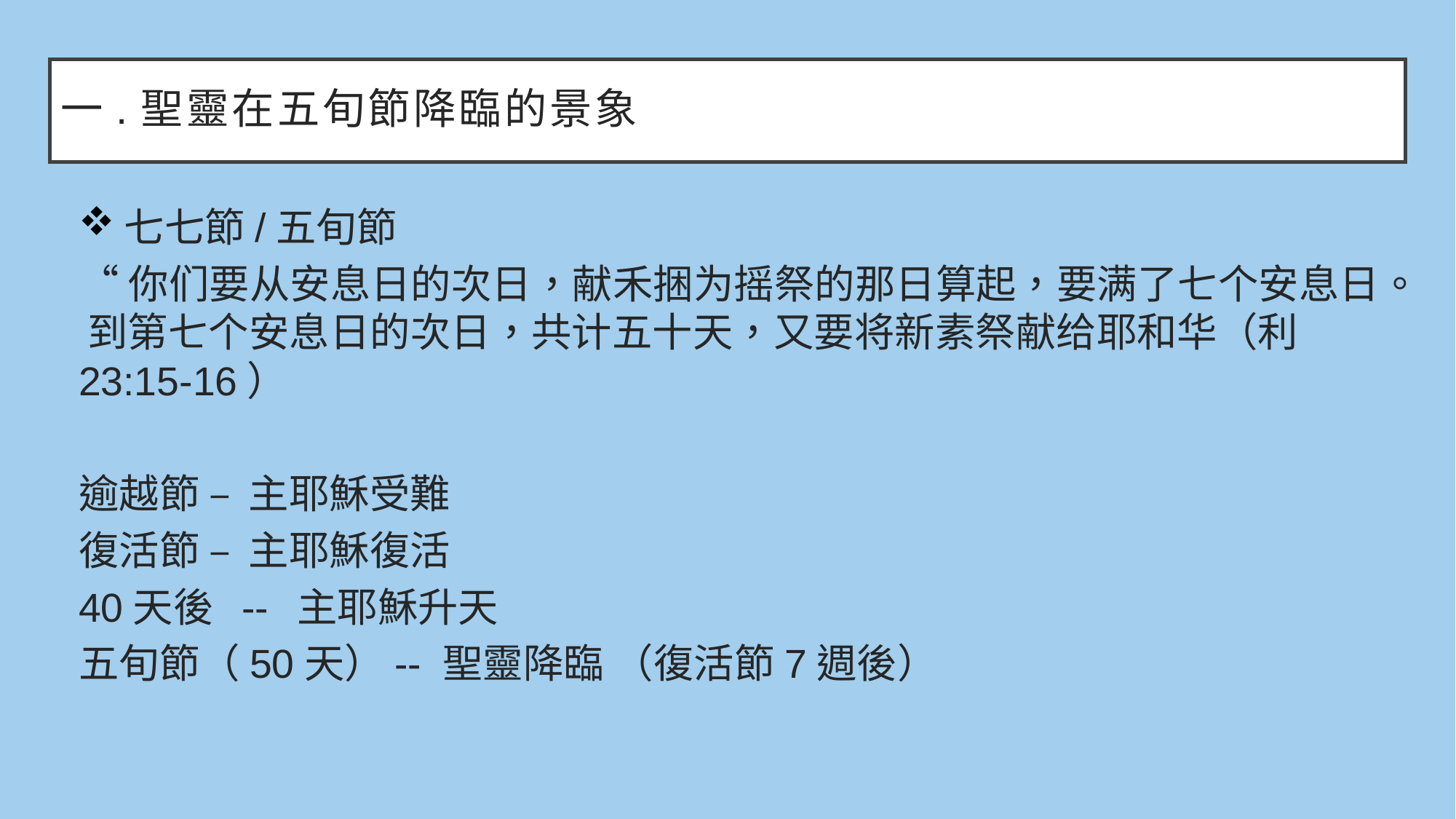

# 一.聖靈在五旬節降臨的景象
七七節/五旬節
“你们要从安息日的次日，献禾捆为摇祭的那日算起，要满了七个安息日。 到第七个安息日的次日，共计五十天，又要将新素祭献给耶和华（利23:15-16）

逾越節 –  主耶穌受難
復活節 –  主耶穌復活
40天後  --	主耶穌升天
五旬節（50天）-- 聖靈降臨 （復活節7週後）